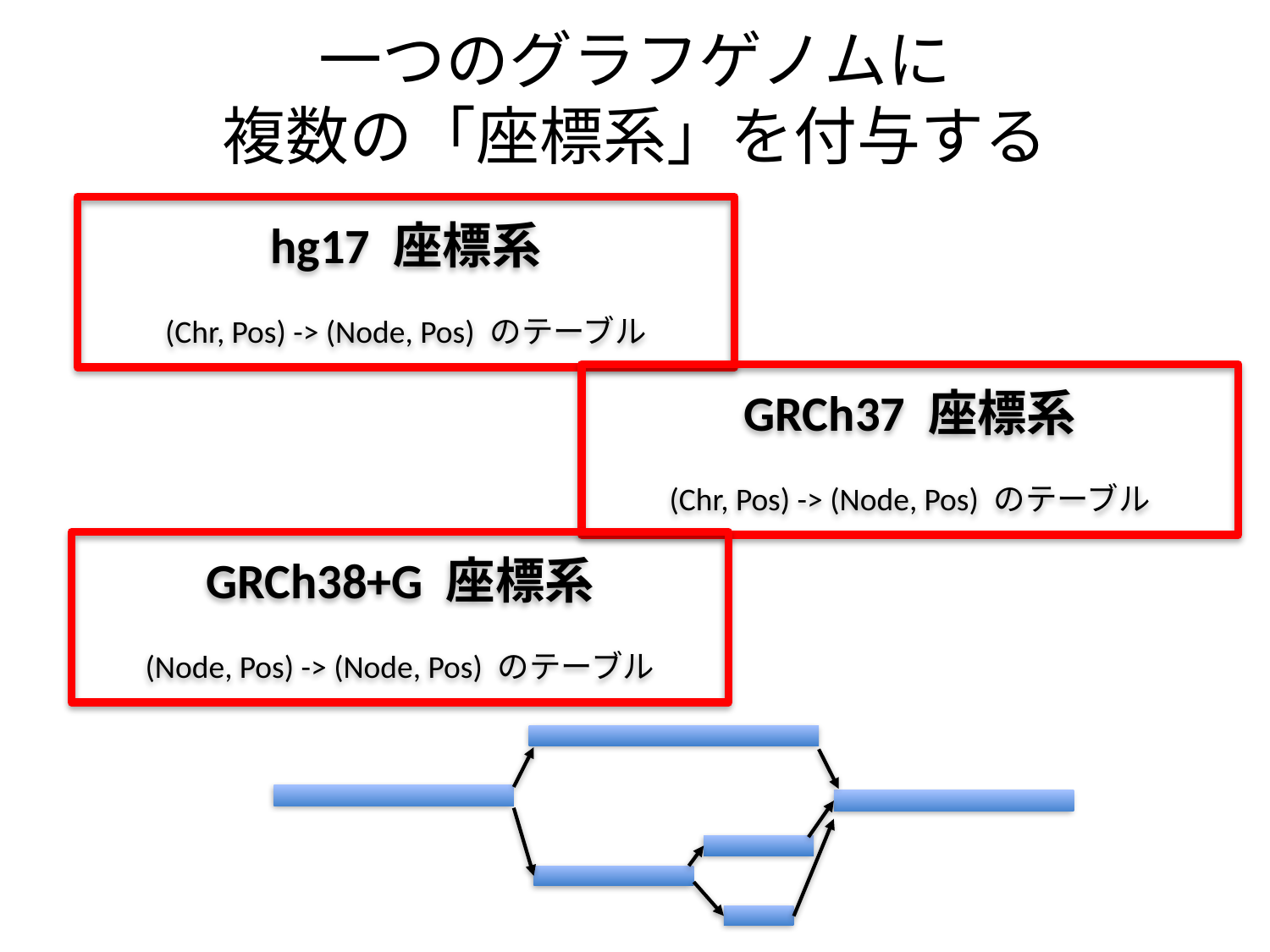

# 一つのグラフゲノムに 複数の「座標系」を付与する
hg17 座標系
(Chr, Pos) -> (Node, Pos) のテーブル
GRCh37 座標系
(Chr, Pos) -> (Node, Pos) のテーブル
GRCh38+G 座標系
(Node, Pos) -> (Node, Pos) のテーブル